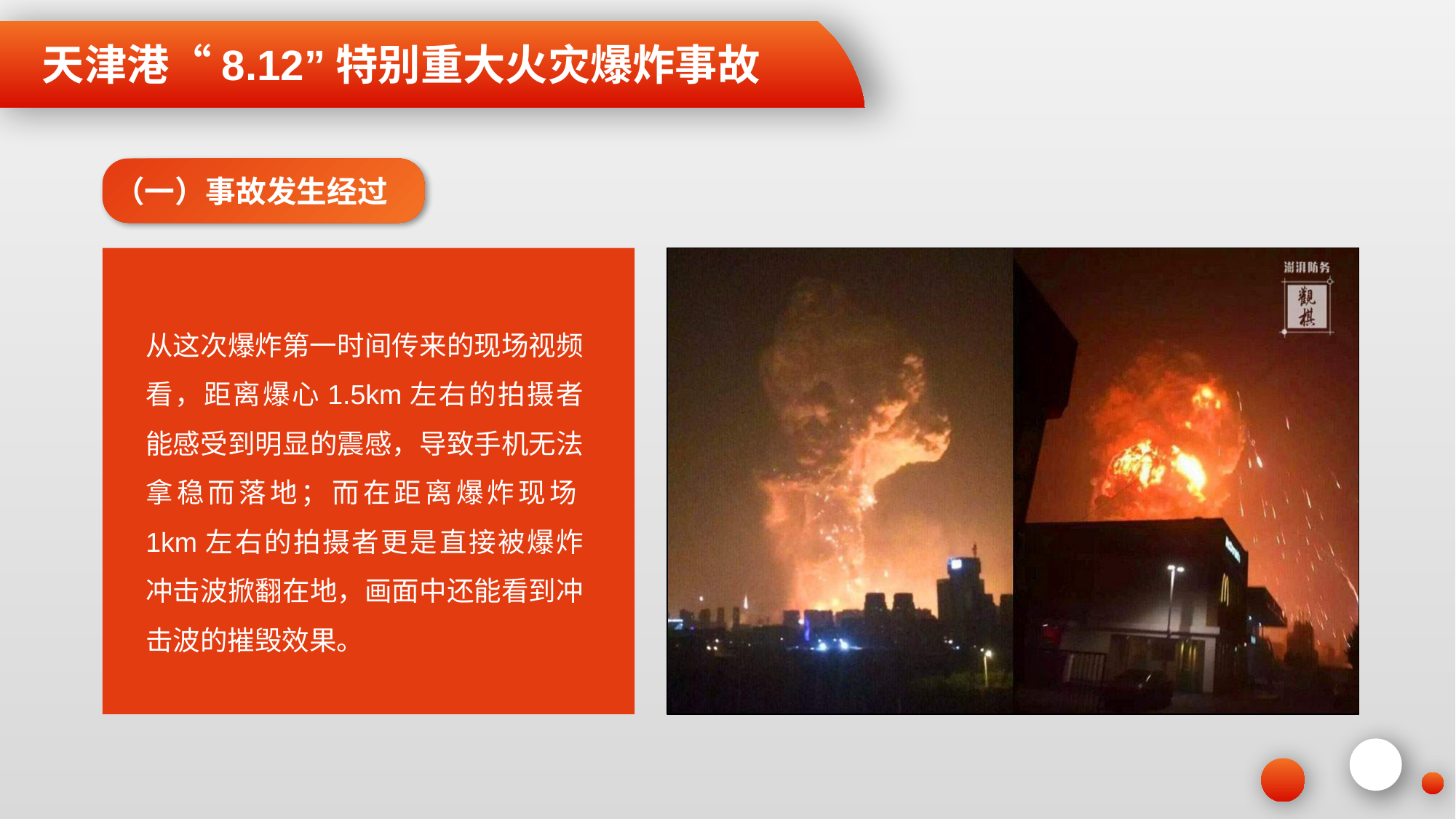

天津港“8.12”特别重大火灾爆炸事故

（一）事故发生经过

从这次爆炸第一时间传来的现场视频看，距离爆心1.5km左右的拍摄者能感受到明显的震感，导致手机无法拿稳而落地；而在距离爆炸现场1km左右的拍摄者更是直接被爆炸冲击波掀翻在地，画面中还能看到冲击波的摧毁效果。